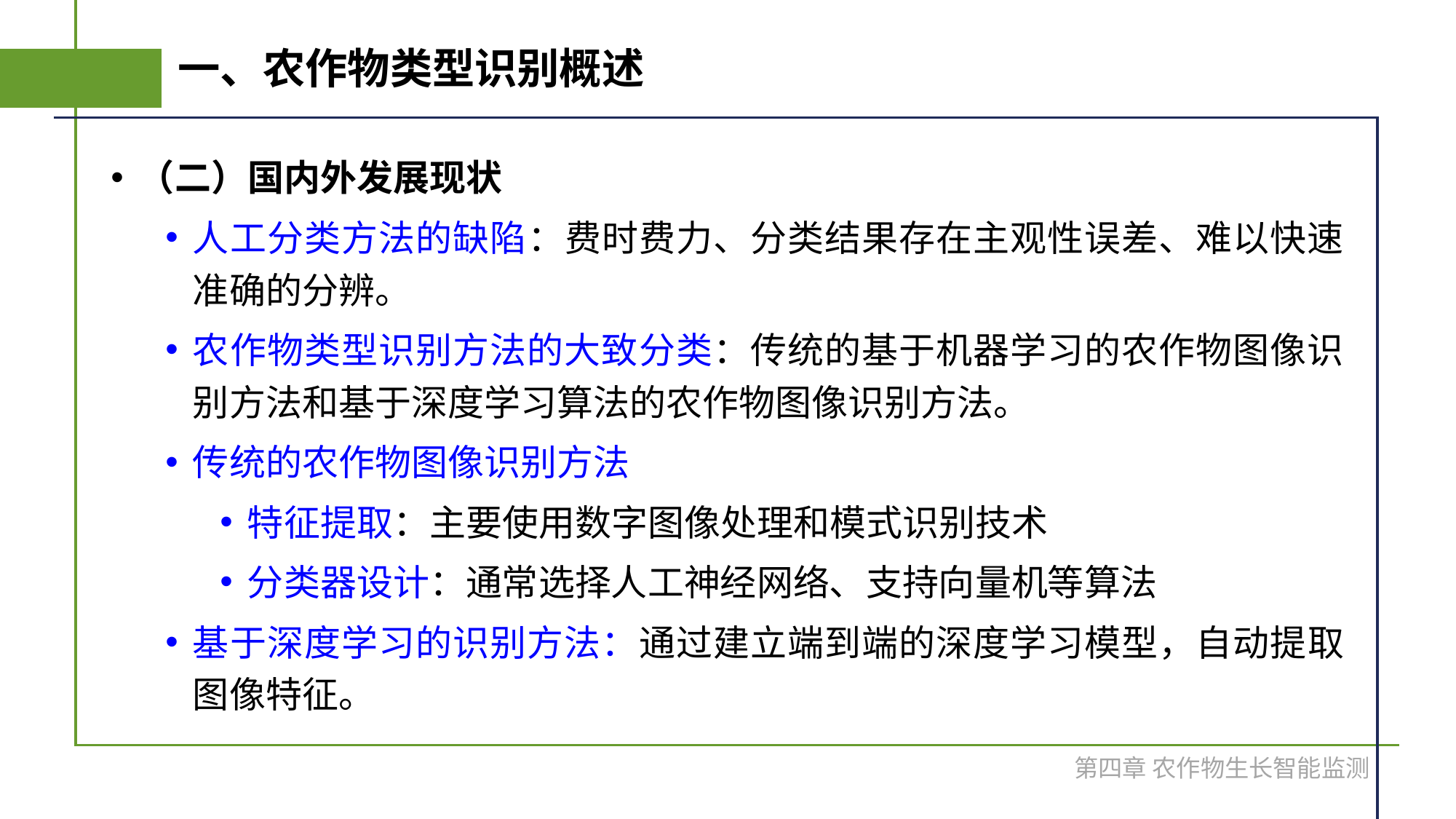

# 一、农作物类型识别概述
（二）国内外发展现状
人工分类方法的缺陷：费时费力、分类结果存在主观性误差、难以快速准确的分辨。
农作物类型识别方法的大致分类：传统的基于机器学习的农作物图像识别方法和基于深度学习算法的农作物图像识别方法。
传统的农作物图像识别方法
特征提取：主要使用数字图像处理和模式识别技术
分类器设计：通常选择人工神经网络、支持向量机等算法
基于深度学习的识别方法：通过建立端到端的深度学习模型，自动提取图像特征。
第四章 农作物生长智能监测